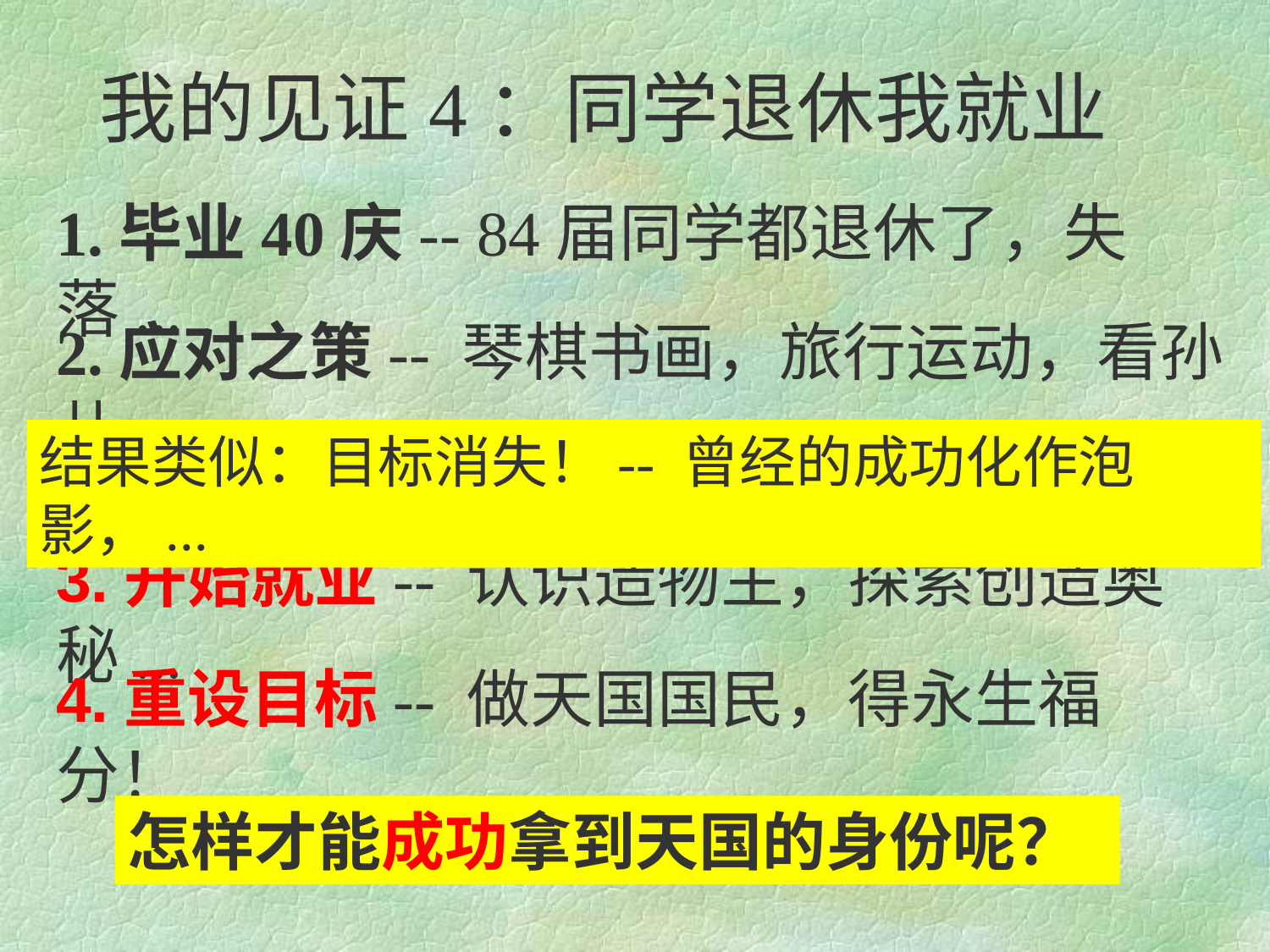

# 我的见证4：同学退休我就业
1.毕业40庆-- 84届同学都退休了，失落...
2.应对之策-- 琴棋书画，旅行运动，看孙儿
结果类似：目标消失！-- 曾经的成功化作泡影，...
3.开始就业-- 认识造物主，探索创造奥秘...
4.重设目标-- 做天国国民，得永生福分！
怎样才能成功拿到天国的身份呢？